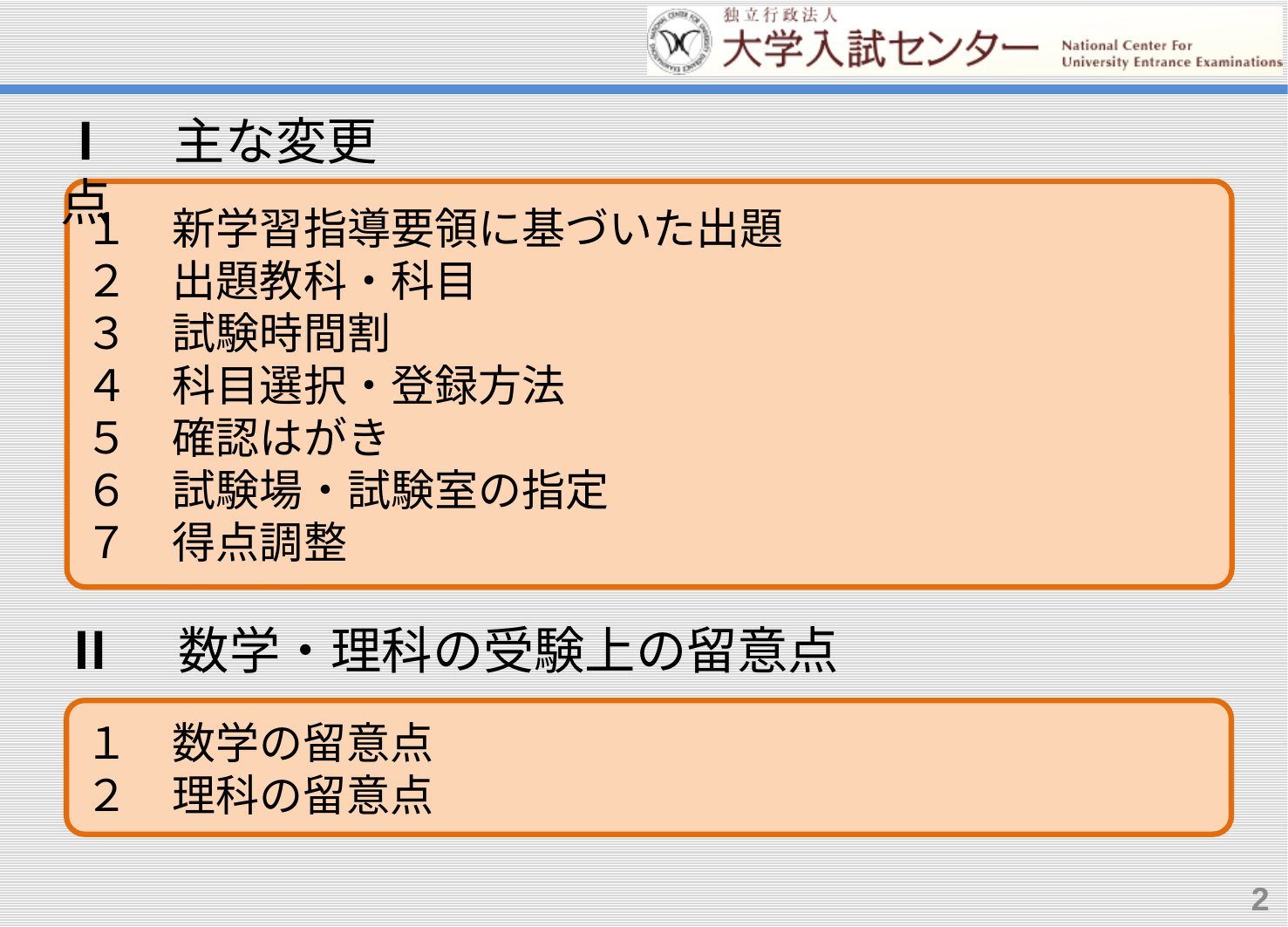

Ⅰ　主な変更点
１　新学習指導要領に基づいた出題
２　出題教科・科目
３　試験時間割
４　科目選択・登録方法
５　確認はがき
６　試験場・試験室の指定
７　得点調整
Ⅱ　数学・理科の受験上の留意点
１　数学の留意点
２　理科の留意点
2